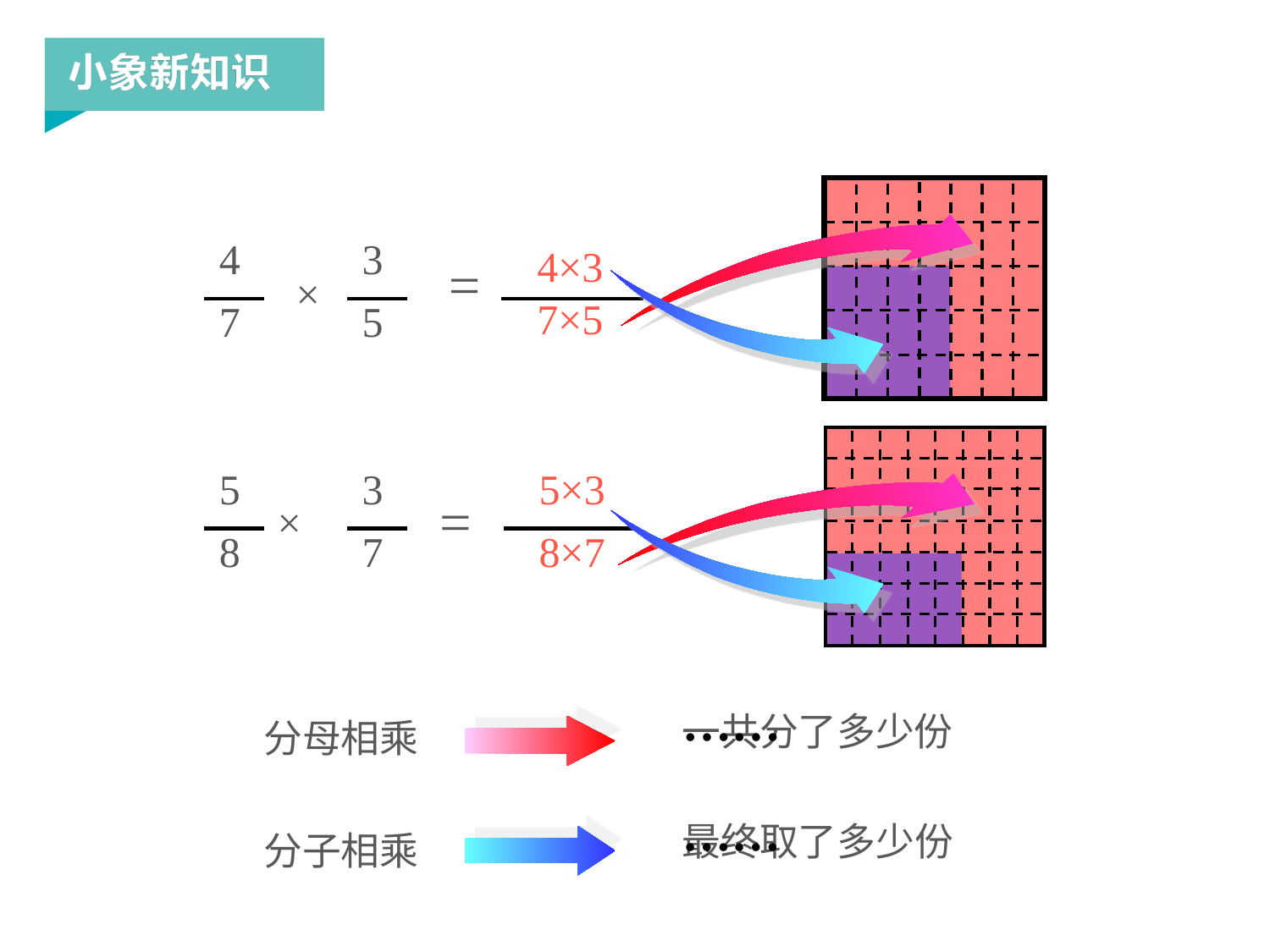

4
7
3
5
×
4×3
=
7×5

5
8
3
7
5×3
8×7
=
×

……
一共分了多少份
分母相乘
分子相乘

……
最终取了多少份